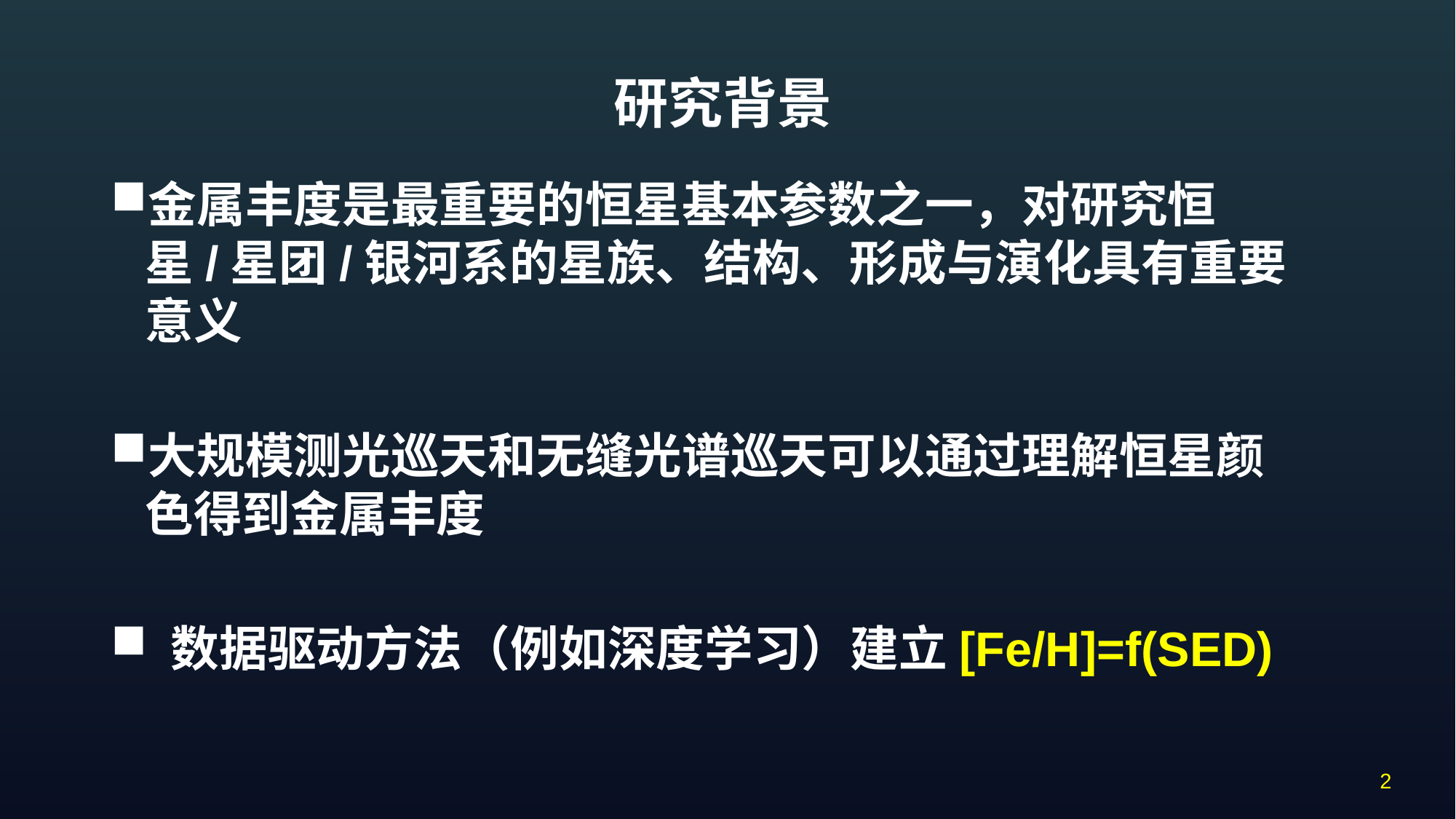

研究背景
金属丰度是最重要的恒星基本参数之一，对研究恒星/星团/银河系的星族、结构、形成与演化具有重要意义

大规模测光巡天和无缝光谱巡天可以通过理解恒星颜色得到金属丰度

 数据驱动方法（例如深度学习）建立[Fe/H]=f(SED)
2